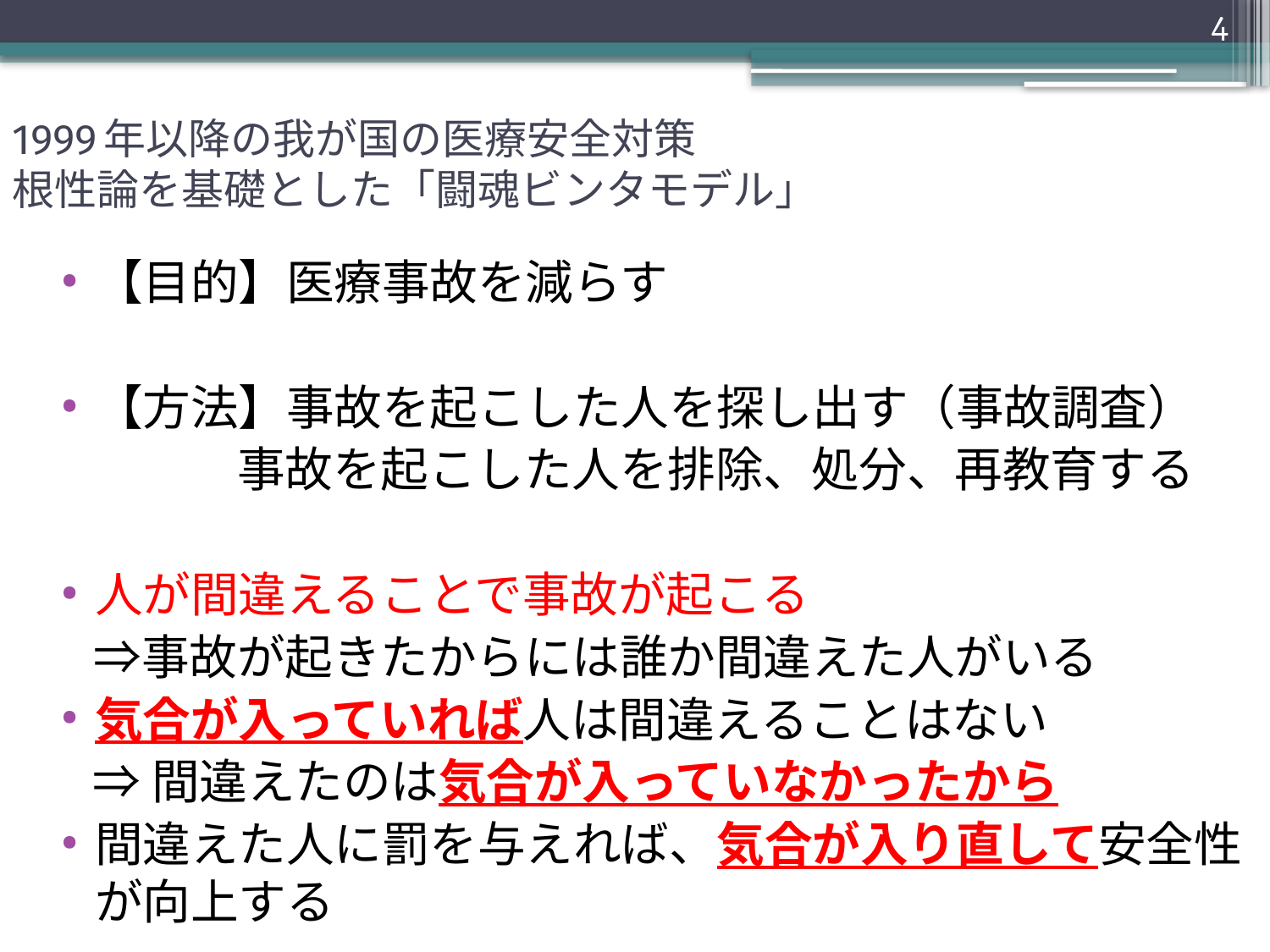

4
# 1999年以降の我が国の医療安全対策 根性論を基礎とした「闘魂ビンタモデル」
【目的】医療事故を減らす

【方法】事故を起こした人を探し出す（事故調査）
　　　　事故を起こした人を排除、処分、再教育する

人が間違えることで事故が起こる
　⇒事故が起きたからには誰か間違えた人がいる
気合が入っていれば人は間違えることはない
   ⇒間違えたのは気合が入っていなかったから
間違えた人に罰を与えれば、気合が入り直して安全性が向上する